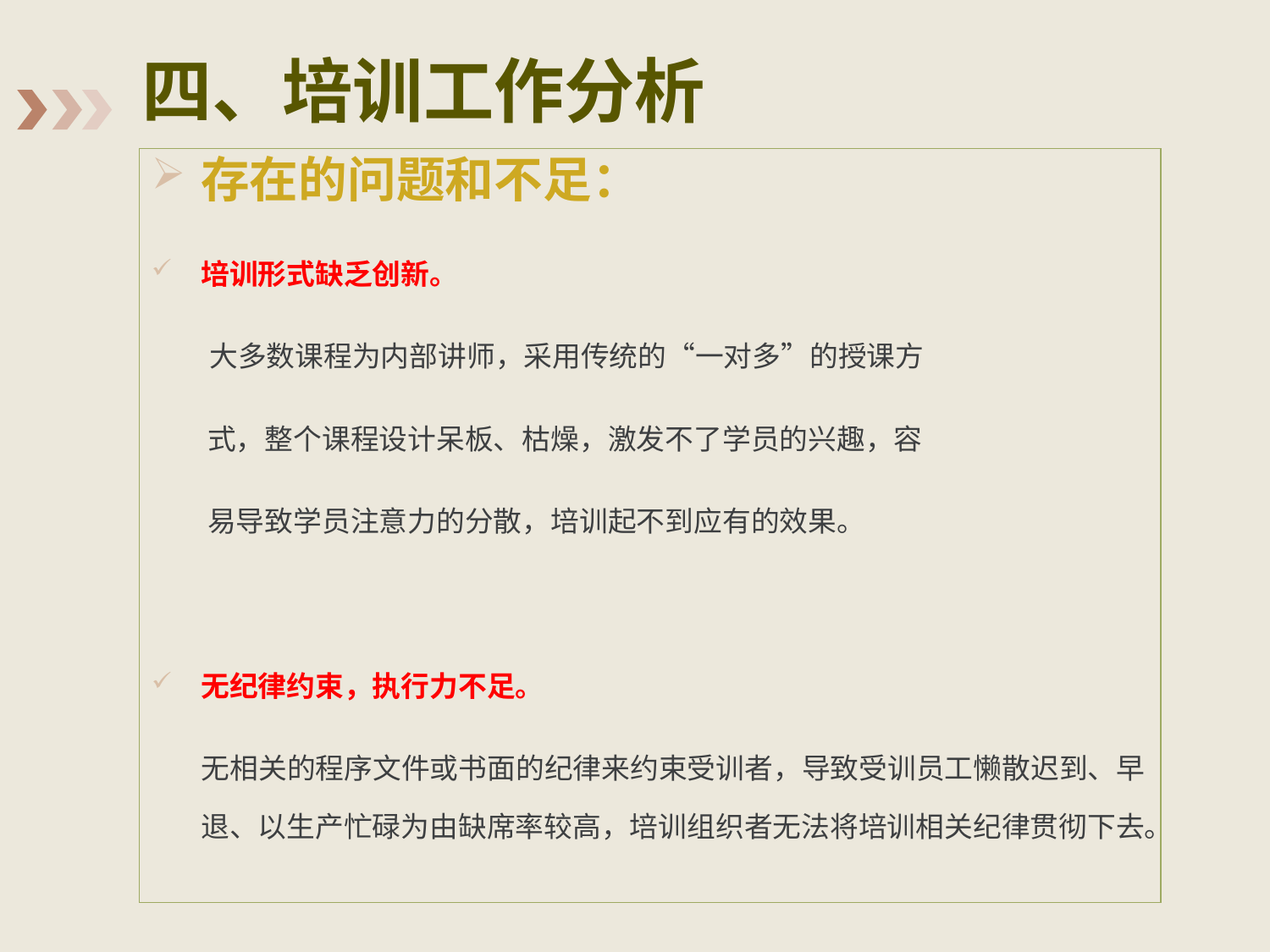

# 四、培训工作分析
存在的问题和不足：
培训形式缺乏创新。
        大多数课程为内部讲师，采用传统的“一对多”的授课方
        式，整个课程设计呆板、枯燥，激发不了学员的兴趣，容
        易导致学员注意力的分散，培训起不到应有的效果。

无纪律约束，执行力不足。
       无相关的程序文件或书面的纪律来约束受训者，导致受训员工懒散迟到、早退、以生产忙碌为由缺席率较高，培训组织者无法将培训相关纪律贯彻下去。